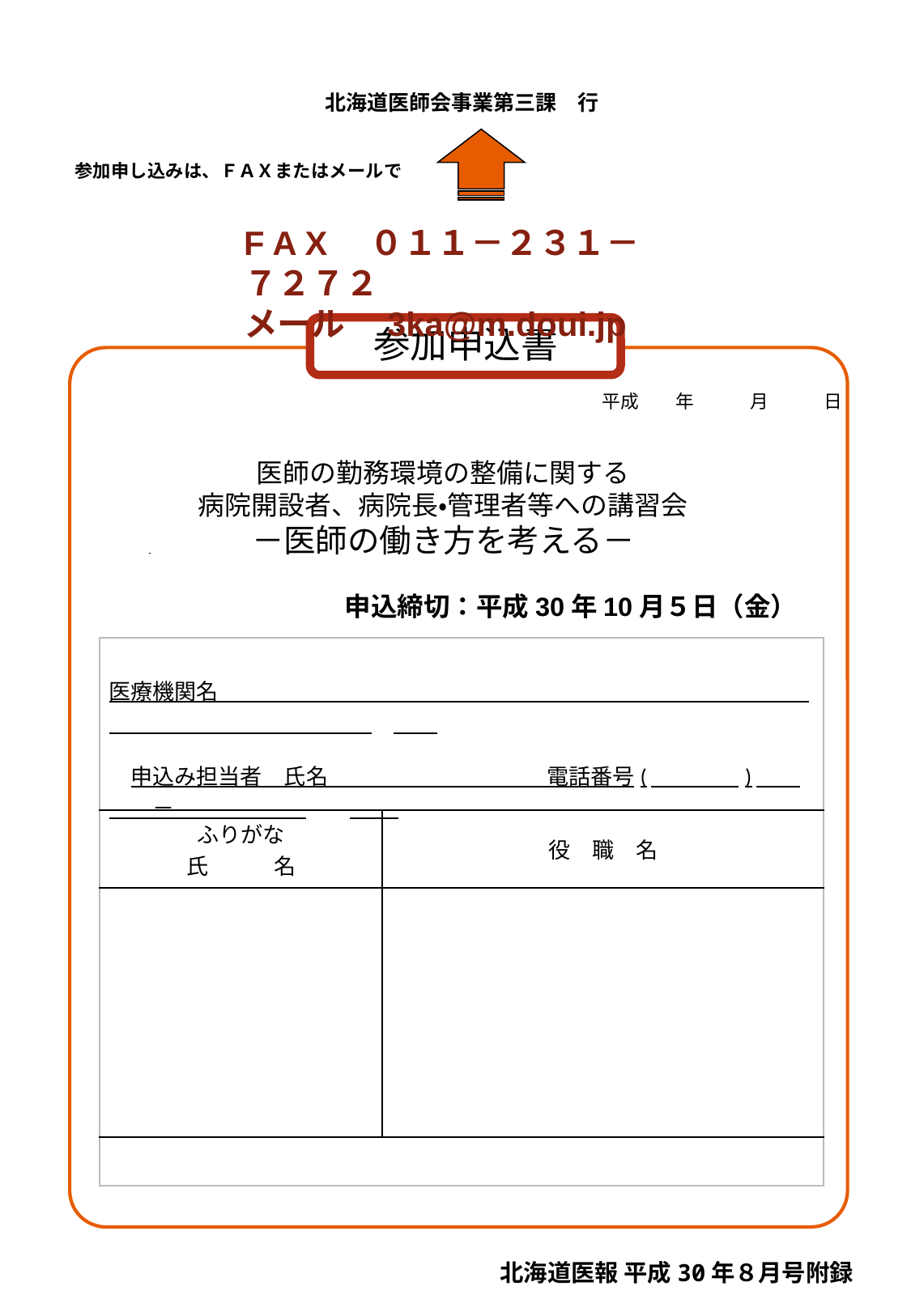

北海道医師会事業第三課　行

参加申し込みは、ＦＡＸまたはメールで
F A X　０１１－２３１－７２７２
メール　3ka@m.doui.jp
参加申込書

平成　　年　　　月　　　日
医師の勤務環境の整備に関する
病院開設者、病院長・管理者等への講習会
－医師の働き方を考える－

申込締切：平成30年10月５日（金）

| 医療機関名　　　　　　　　　　　　　　　　　　　　　　　　　　　　　　　　　　　　　　　●　　 　申込み担当者　氏名　　　　　　　　　　電話番号(　　　　)　　　　－　　　　　　● |  |
| --- | --- |
| ふりがな 氏　　　名 | 役　職　名 |
|  |  |
|  |  |
北海道医報 平成30年８月号附録